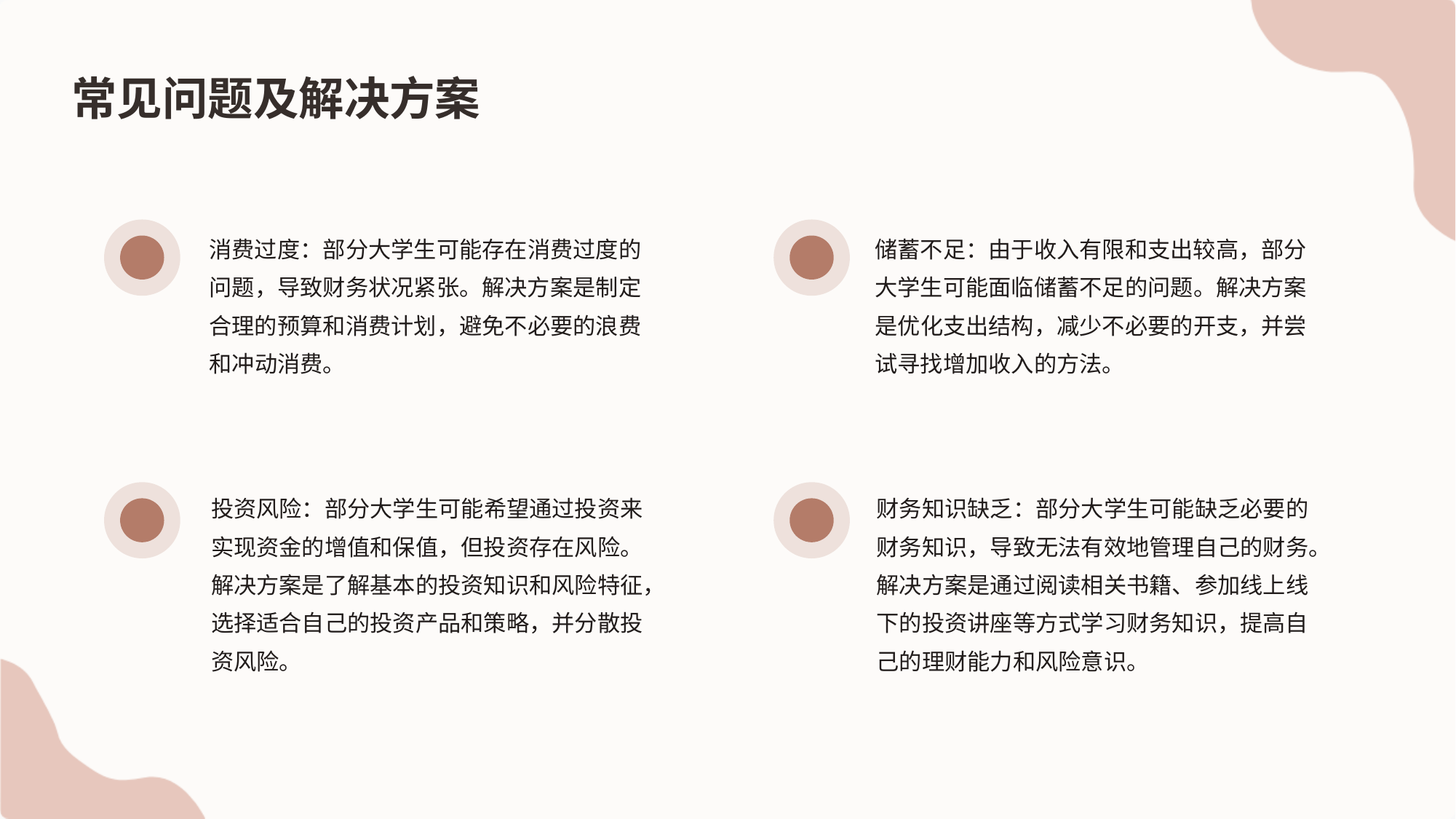

常见问题及解决方案
消费过度：部分大学生可能存在消费过度的问题，导致财务状况紧张。解决方案是制定合理的预算和消费计划，避免不必要的浪费和冲动消费。
储蓄不足：由于收入有限和支出较高，部分大学生可能面临储蓄不足的问题。解决方案是优化支出结构，减少不必要的开支，并尝试寻找增加收入的方法。

投资风险：部分大学生可能希望通过投资来实现资金的增值和保值，但投资存在风险。解决方案是了解基本的投资知识和风险特征，选择适合自己的投资产品和策略，并分散投资风险。
财务知识缺乏：部分大学生可能缺乏必要的财务知识，导致无法有效地管理自己的财务。解决方案是通过阅读相关书籍、参加线上线下的投资讲座等方式学习财务知识，提高自己的理财能力和风险意识。